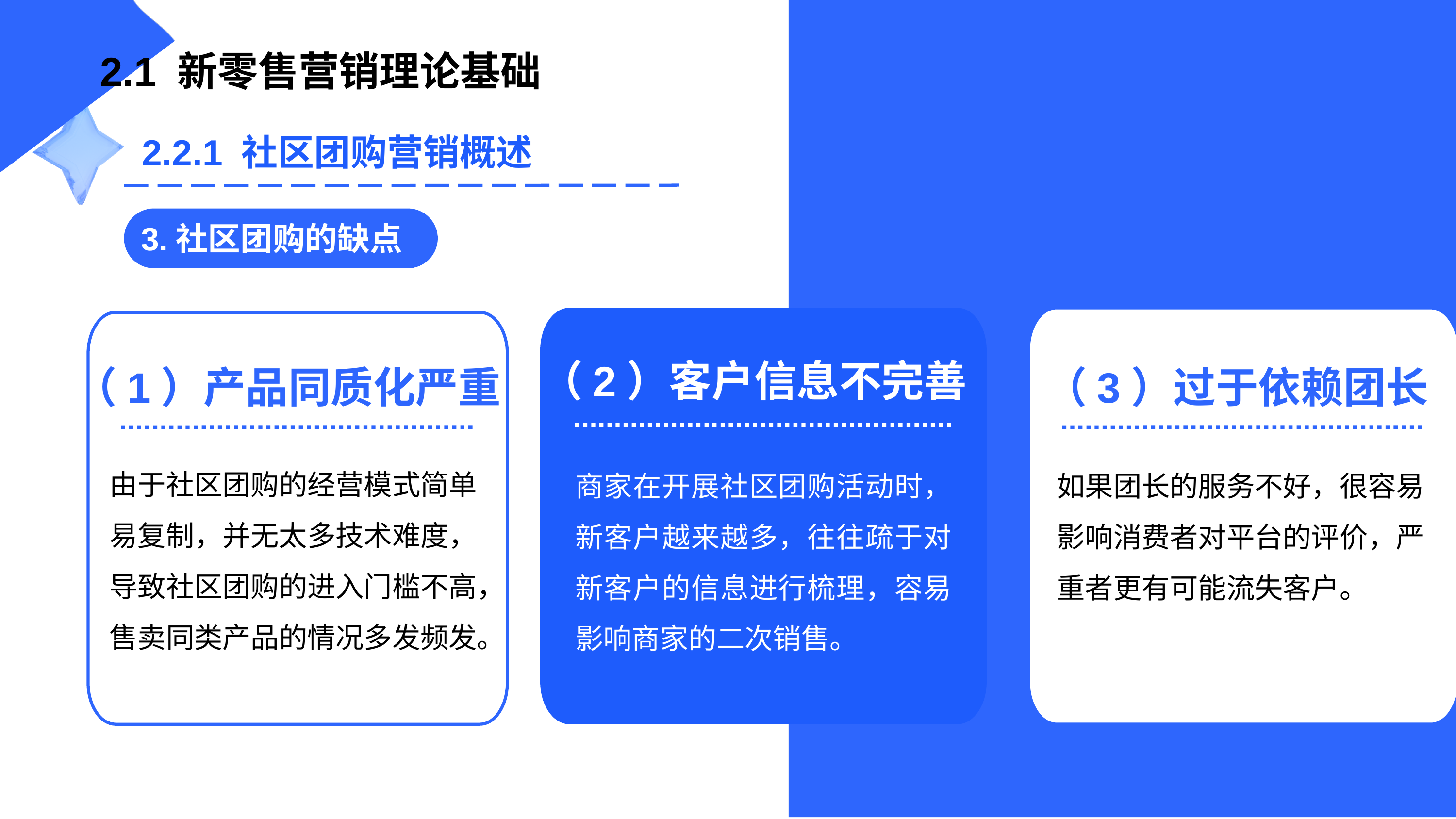

2.1 新零售营销理论基础

2.2.1 社区团购营销概述

3.社区团购的缺点

（2）客户信息不完善

商家在开展社区团购活动时，新客户越来越多，往往疏于对新客户的信息进行梳理，容易影响商家的二次销售。

（3）过于依赖团长

如果团长的服务不好，很容易影响消费者对平台的评价，严重者更有可能流失客户。

（1）产品同质化严重

由于社区团购的经营模式简单易复制，并无太多技术难度，导致社区团购的进入门槛不高，售卖同类产品的情况多发频发。